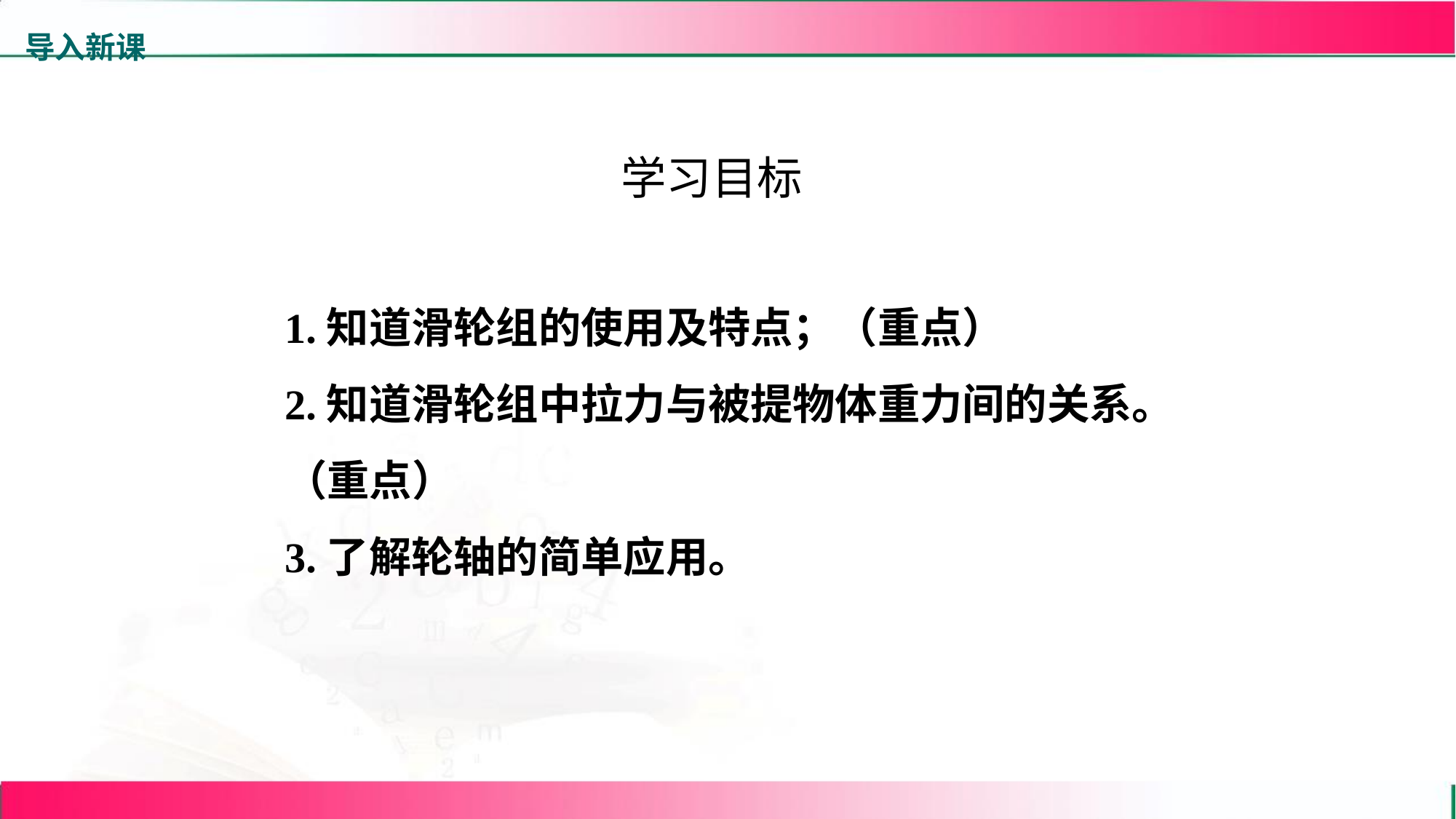

导入新课
学习目标
1.知道滑轮组的使用及特点；（重点）
2.知道滑轮组中拉力与被提物体重力间的关系。（重点）
3.了解轮轴的简单应用。